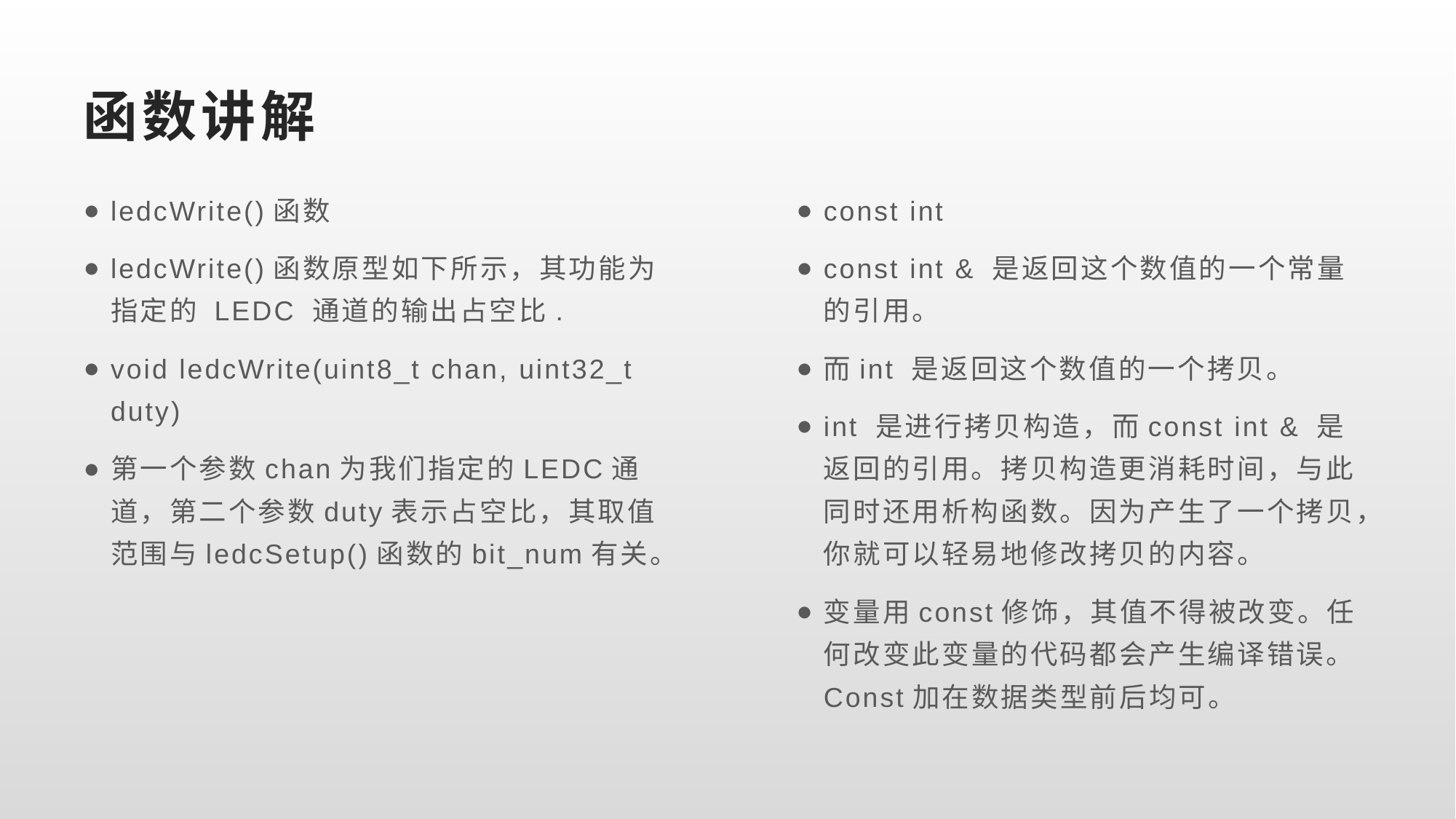

# 函数讲解
ledcWrite()函数
ledcWrite()函数原型如下所示，其功能为指定的 LEDC 通道的输出占空比.
void ledcWrite(uint8_t chan, uint32_t duty)
第一个参数chan为我们指定的LEDC通道，第二个参数duty表示占空比，其取值范围与ledcSetup()函数的bit_num有关。
const int
const int & 是返回这个数值的一个常量的引用。
而int 是返回这个数值的一个拷贝。
int 是进行拷贝构造，而const int & 是返回的引用。拷贝构造更消耗时间，与此同时还用析构函数。因为产生了一个拷贝，你就可以轻易地修改拷贝的内容。
变量用const修饰，其值不得被改变。任何改变此变量的代码都会产生编译错误。Const加在数据类型前后均可。